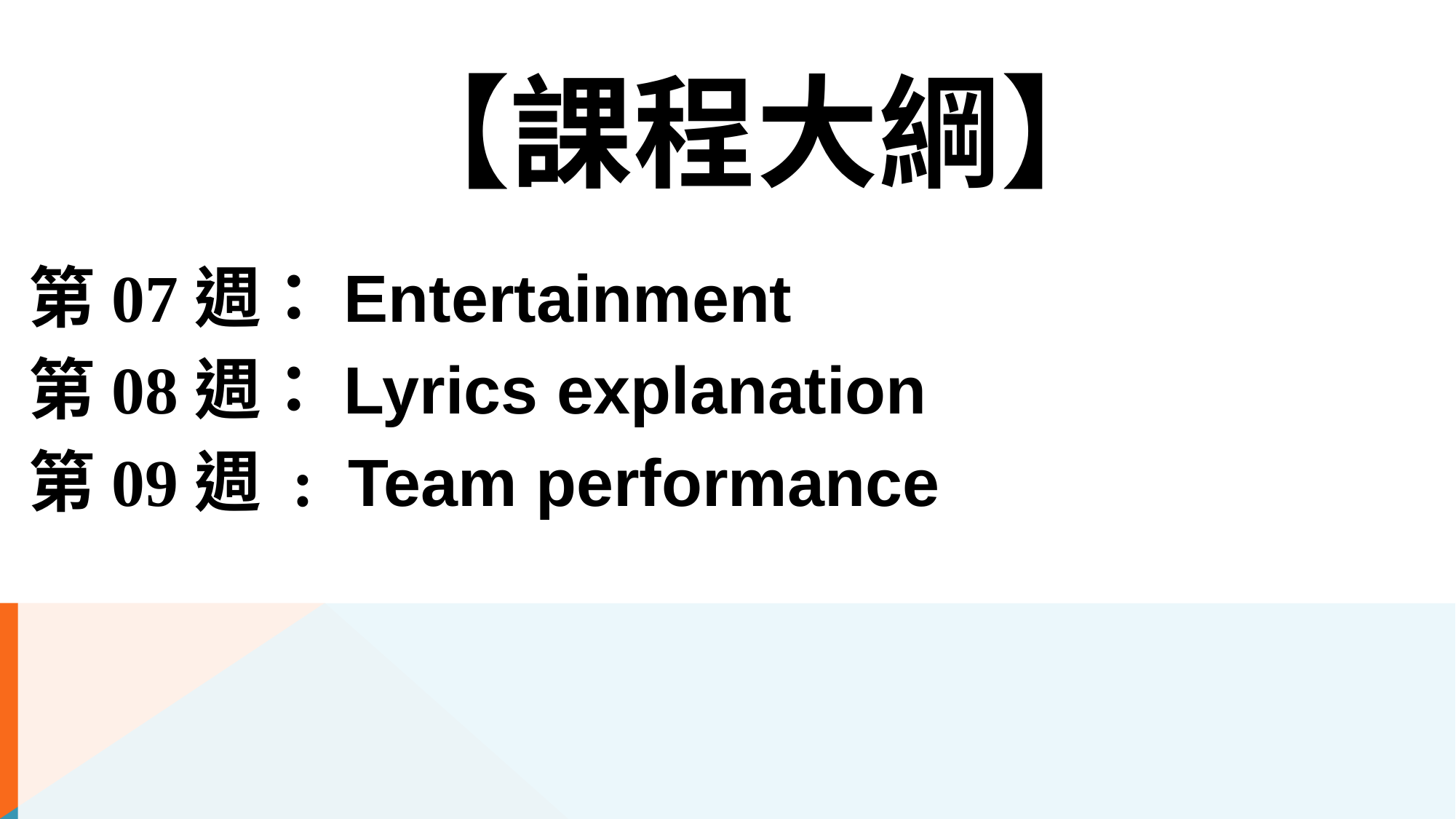

# 【課程大綱】
第07週：Entertainment
第08週：Lyrics explanation
第09週 :  Team performance